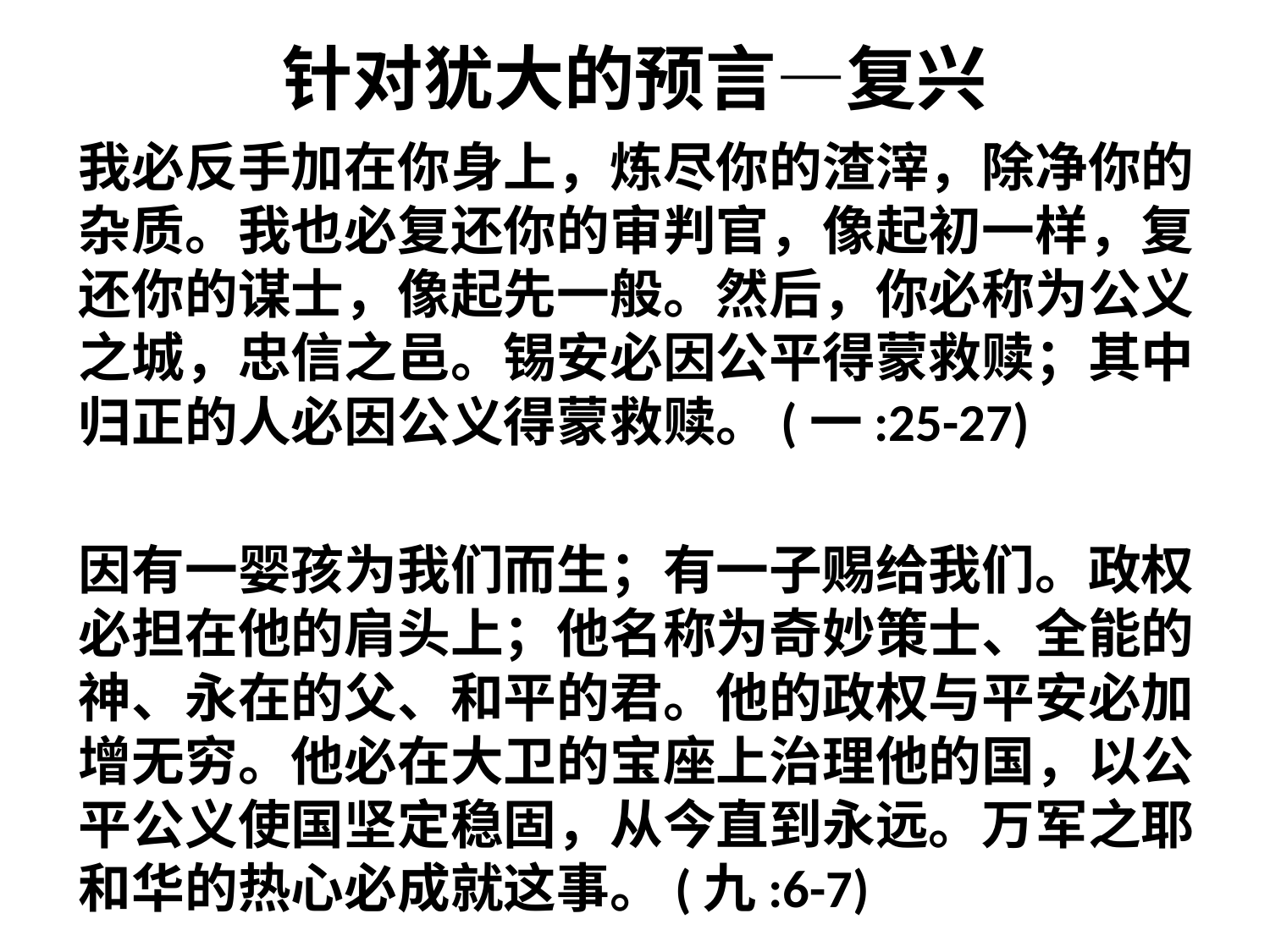

# 针对犹大的预言—复兴
	我必反手加在你身上，炼尽你的渣滓，除净你的杂质。我也必复还你的审判官，像起初一样，复还你的谋士，像起先一般。然后，你必称为公义之城，忠信之邑。锡安必因公平得蒙救赎；其中归正的人必因公义得蒙救赎。(一:25-27)

	因有一婴孩为我们而生；有一子赐给我们。政权必担在他的肩头上；他名称为奇妙策士、全能的神、永在的父、和平的君。他的政权与平安必加增无穷。他必在大卫的宝座上治理他的国，以公平公义使国坚定稳固，从今直到永远。万军之耶和华的热心必成就这事。(九:6-7)